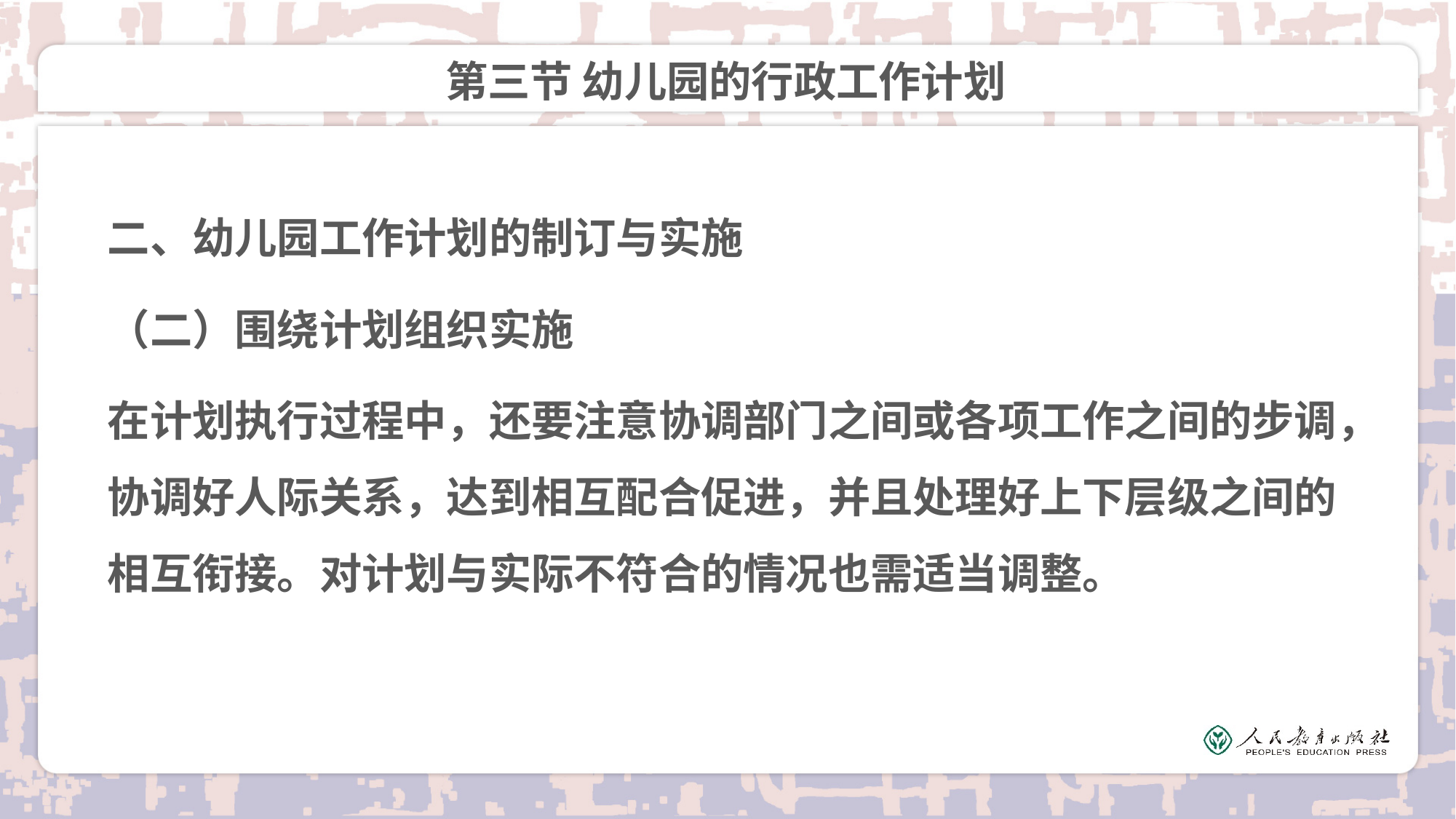

# 第三节 幼儿园的行政工作计划
二、幼儿园工作计划的制订与实施
（二）围绕计划组织实施
在计划执行过程中，还要注意协调部门之间或各项工作之间的步调，协调好人际关系，达到相互配合促进，并且处理好上下层级之间的相互衔接。对计划与实际不符合的情况也需适当调整。